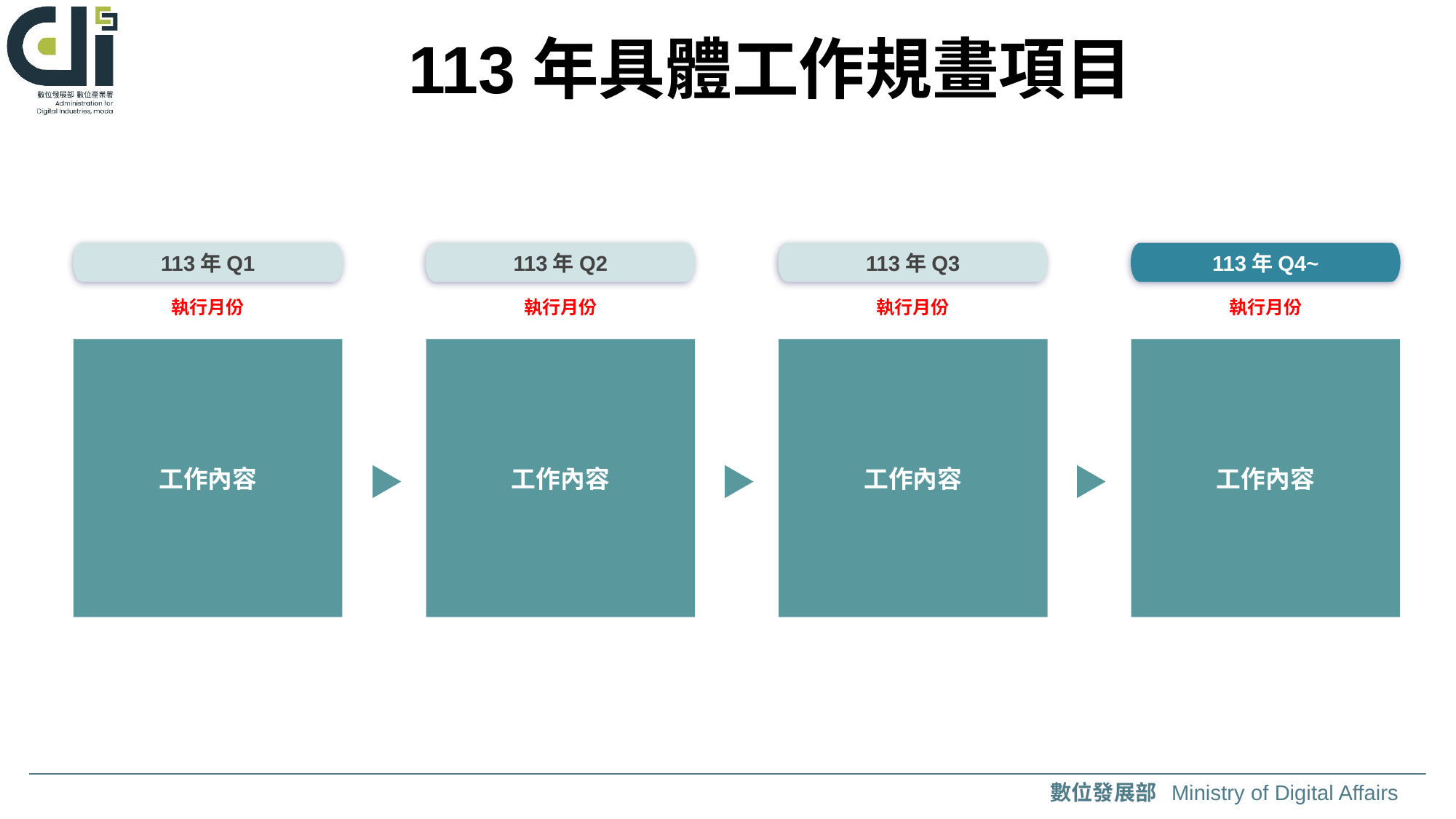

# 113年具體工作規畫項目
113年Q1
執行月份
工作內容
113年Q2
執行月份
工作內容
113年Q3
執行月份
工作內容
113年Q4~
執行月份
工作內容